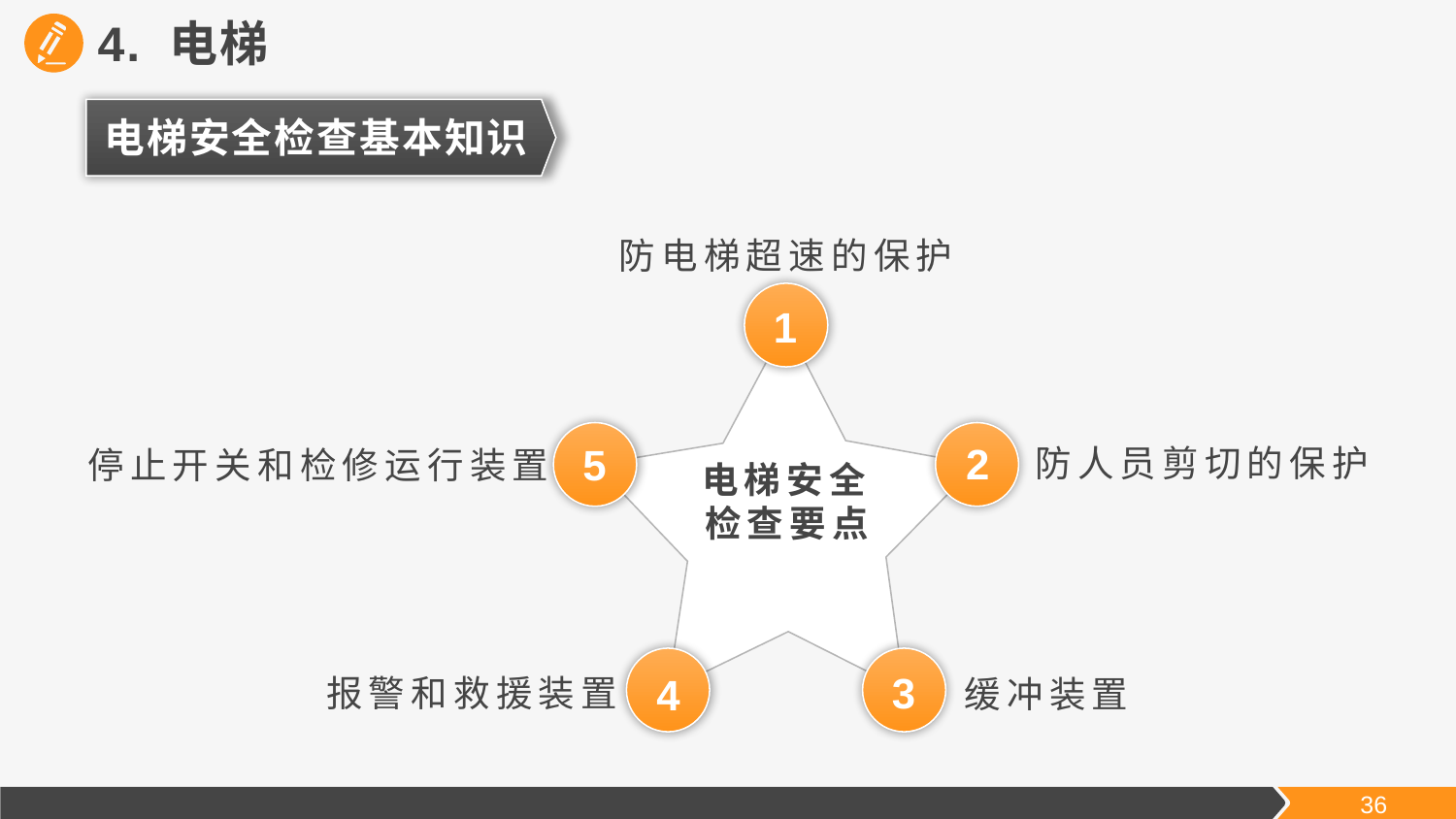

4. 电梯

电梯安全检查基本知识
防电梯超速的保护

1

2
5

3
4
防人员剪切的保护
停止开关和检修运行装置
电梯安全检查要点
报警和救援装置
缓冲装置